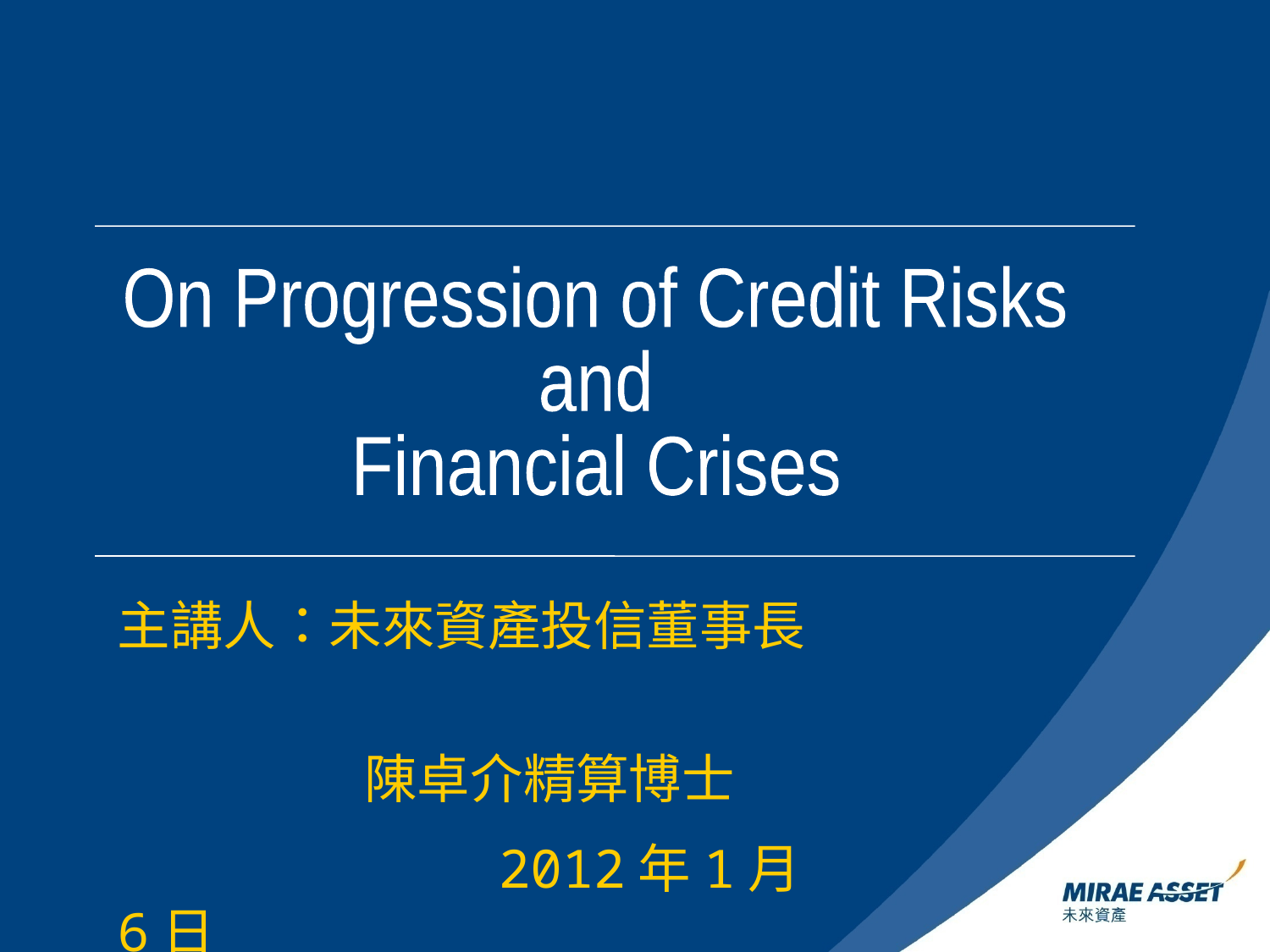

On Progression of Credit Risks
and
Financial Crises

主講人：未來資產投信董事長
　　　　   陳卓介精算博士
            2012年1月6日